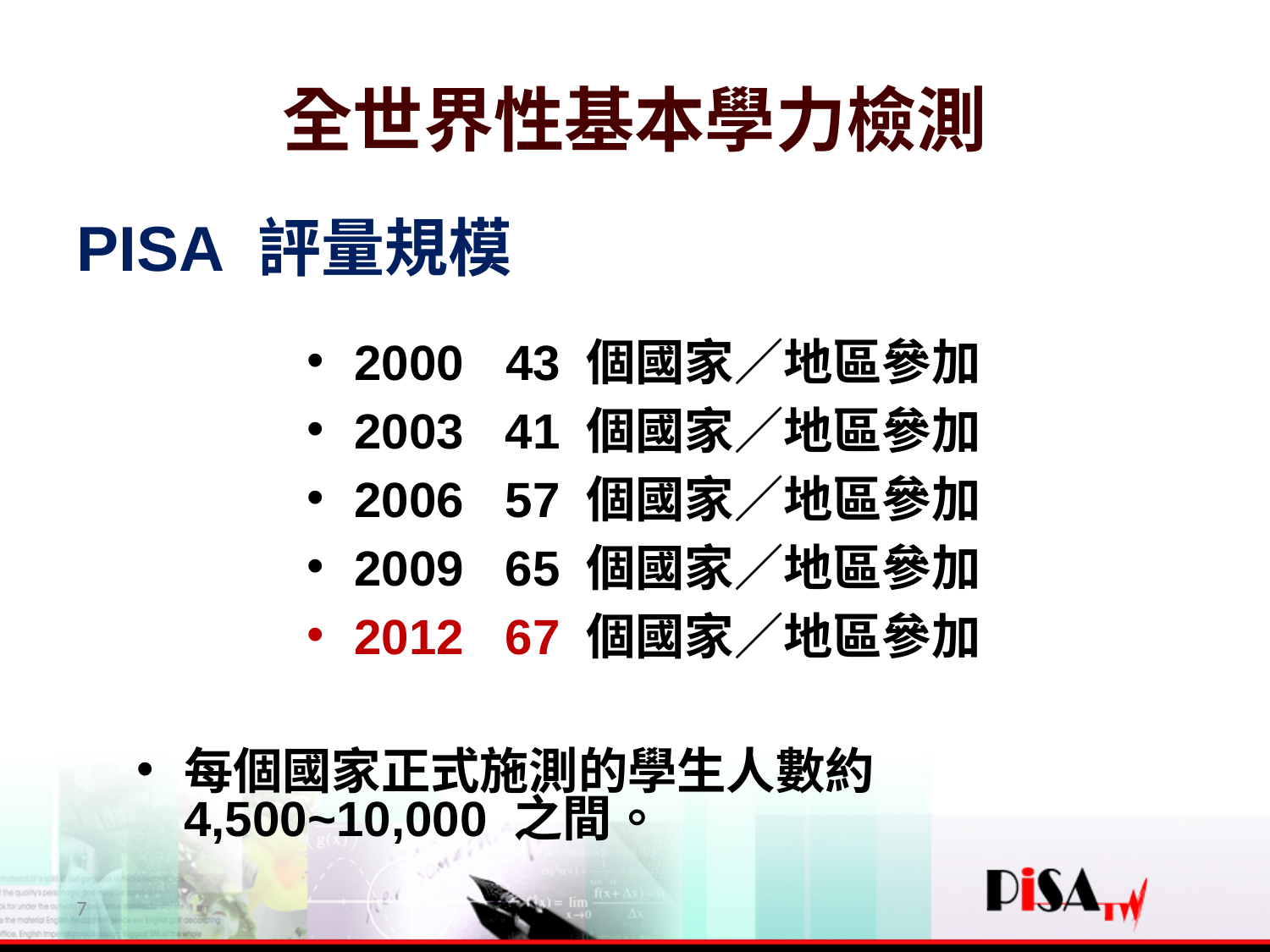

全世界性基本學力檢測
# PISA 評量規模
2000   43 個國家／地區參加
2003   41 個國家／地區參加
2006   57 個國家／地區參加
2009   65 個國家／地區參加
2012   67 個國家／地區參加

每個國家正式施測的學生人數約4,500~10,000 之間。
7